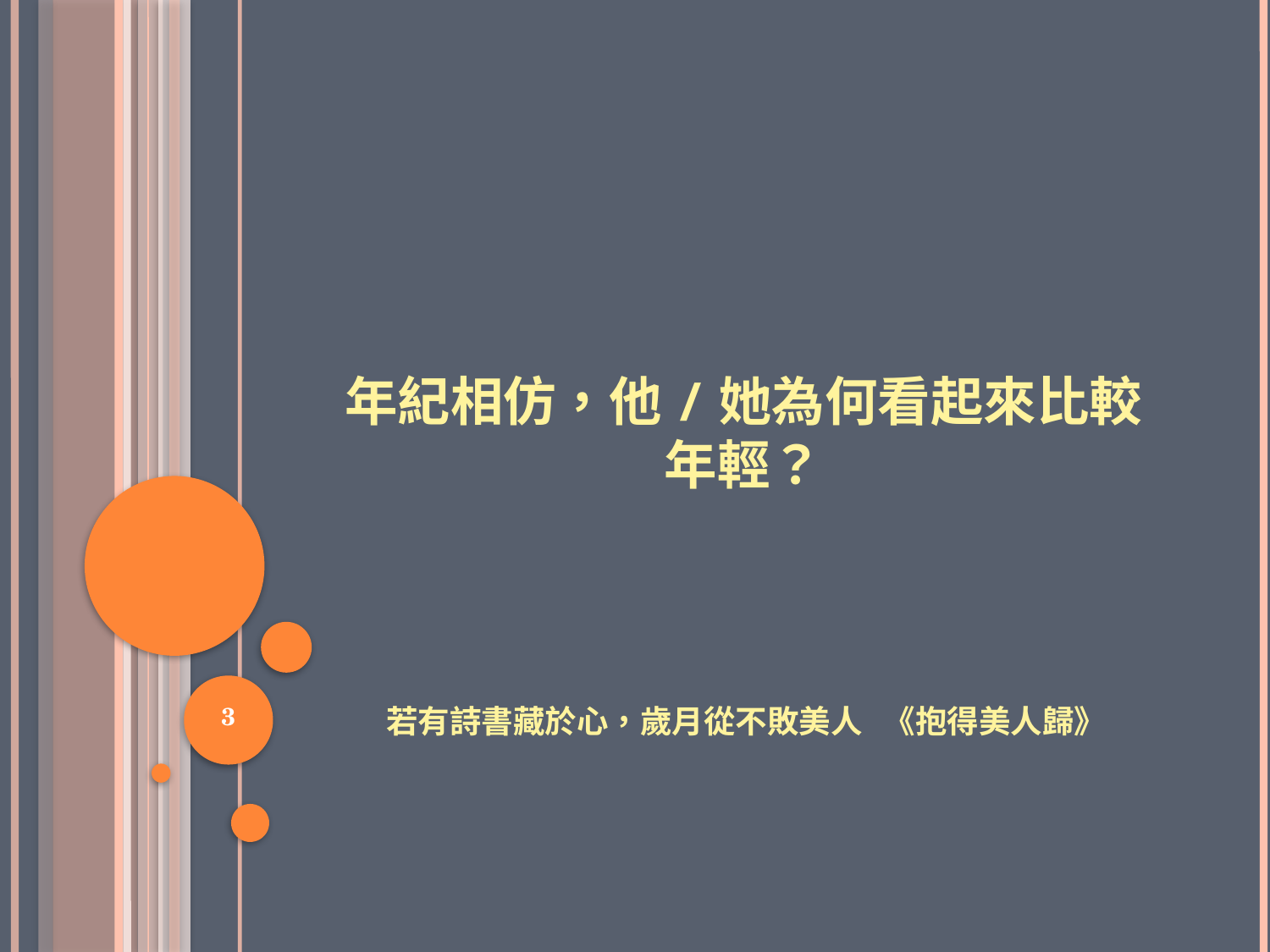

# 年紀相仿，他/她為何看起來比較年輕？
3
若有詩書藏於心，歲月從不敗美人   《抱得美人歸》